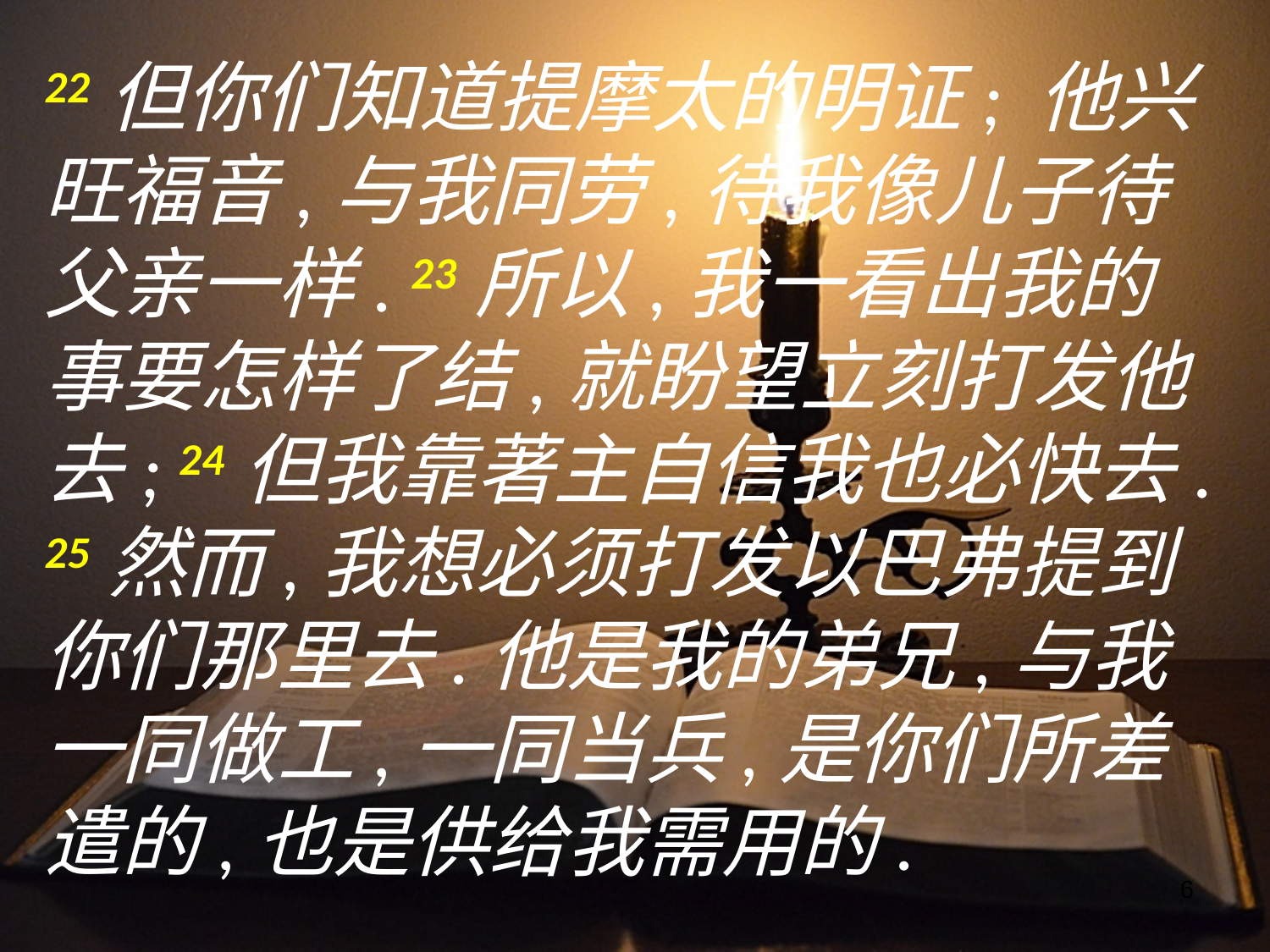

22但你们知道提摩太的明证; 他兴旺福音,与我同劳,待我像儿子待父亲一样. 23所以,我一看出我的事要怎样了结,就盼望立刻打发他去; 24但我靠著主自信我也必快去. 25然而,我想必须打发以巴弗提到你们那里去.他是我的弟兄,与我一同做工,一同当兵,是你们所差遣的,也是供给我需用的.
6